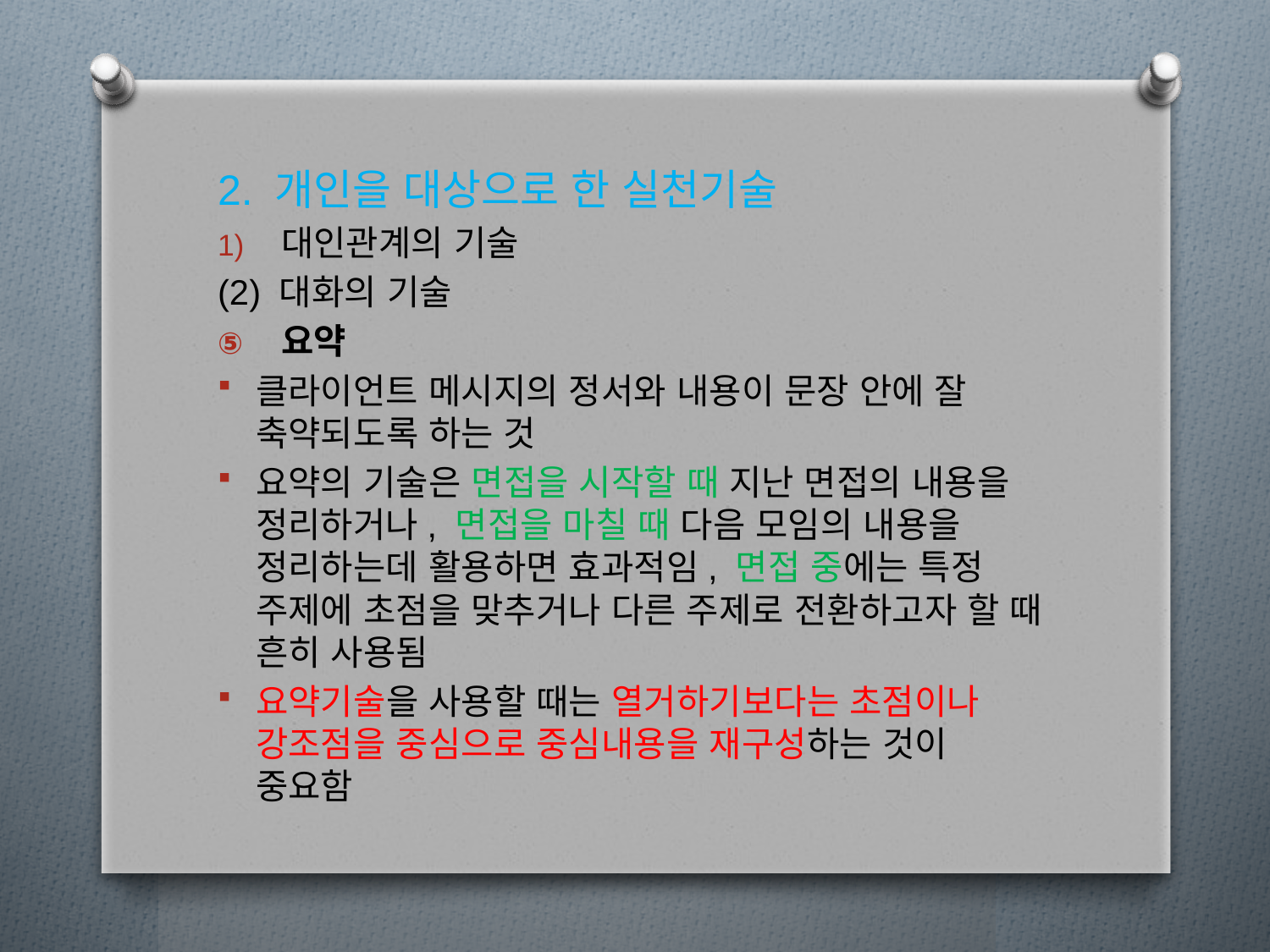

2. 개인을 대상으로 한 실천기술
대인관계의 기술
(2) 대화의 기술
요약
클라이언트 메시지의 정서와 내용이 문장 안에 잘 축약되도록 하는 것
요약의 기술은 면접을 시작할 때 지난 면접의 내용을 정리하거나, 면접을 마칠 때 다음 모임의 내용을 정리하는데 활용하면 효과적임, 면접 중에는 특정 주제에 초점을 맞추거나 다른 주제로 전환하고자 할 때 흔히 사용됨
요약기술을 사용할 때는 열거하기보다는 초점이나 강조점을 중심으로 중심내용을 재구성하는 것이 중요함